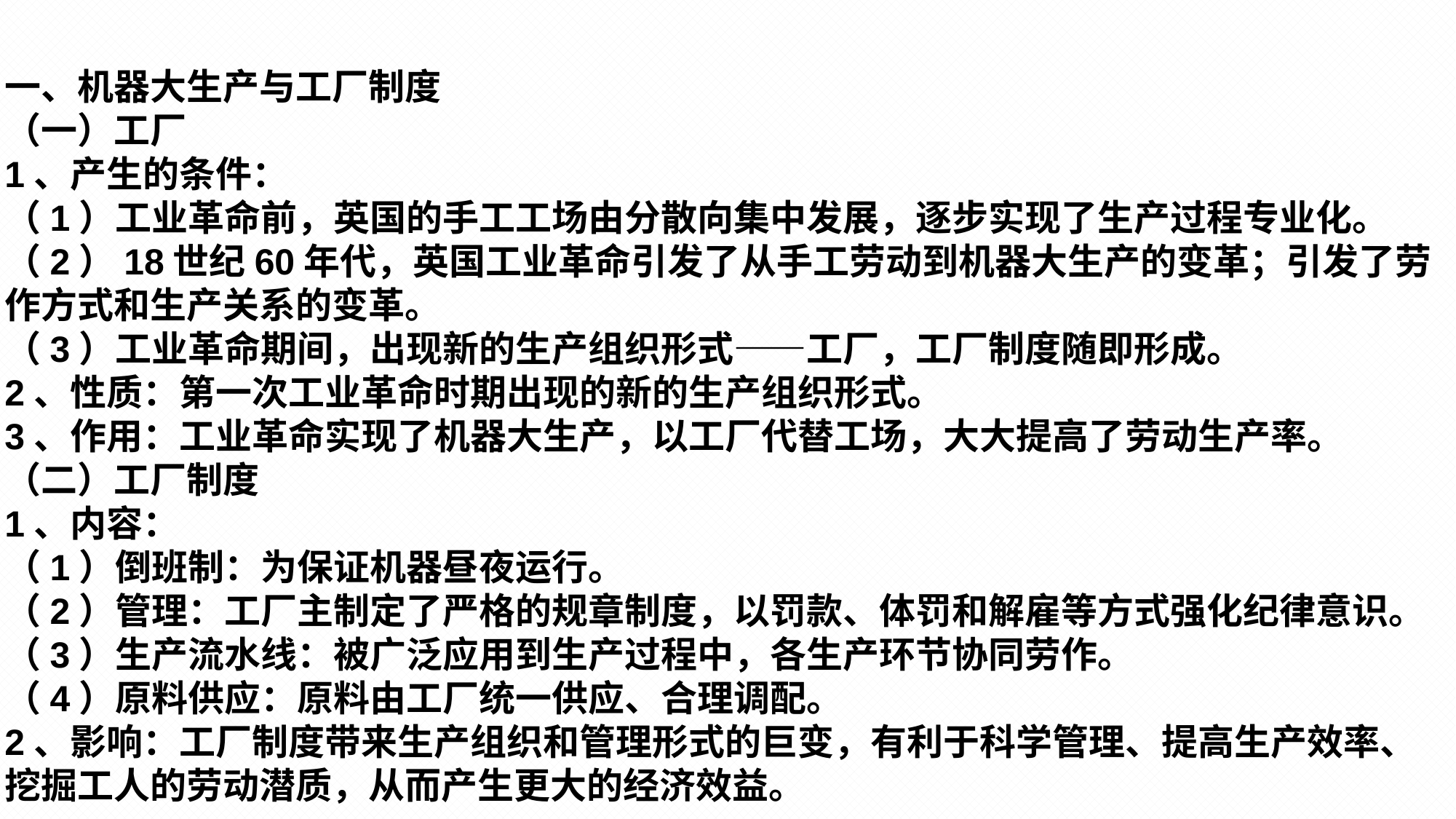

一、机器大生产与工厂制度
（一）工厂
1、产生的条件：
（1）工业革命前，英国的手工工场由分散向集中发展，逐步实现了生产过程专业化。
（2）18世纪60年代，英国工业革命引发了从手工劳动到机器大生产的变革；引发了劳作方式和生产关系的变革。
（3）工业革命期间，出现新的生产组织形式——工厂，工厂制度随即形成。
2、性质：第一次工业革命时期出现的新的生产组织形式。
3、作用：工业革命实现了机器大生产，以工厂代替工场，大大提高了劳动生产率。
（二）工厂制度
1、内容：
（1）倒班制：为保证机器昼夜运行。
（2）管理：工厂主制定了严格的规章制度，以罚款、体罚和解雇等方式强化纪律意识。
（3）生产流水线：被广泛应用到生产过程中，各生产环节协同劳作。
（4）原料供应：原料由工厂统一供应、合理调配。
2、影响：工厂制度带来生产组织和管理形式的巨变，有利于科学管理、提高生产效率、挖掘工人的劳动潜质，从而产生更大的经济效益。